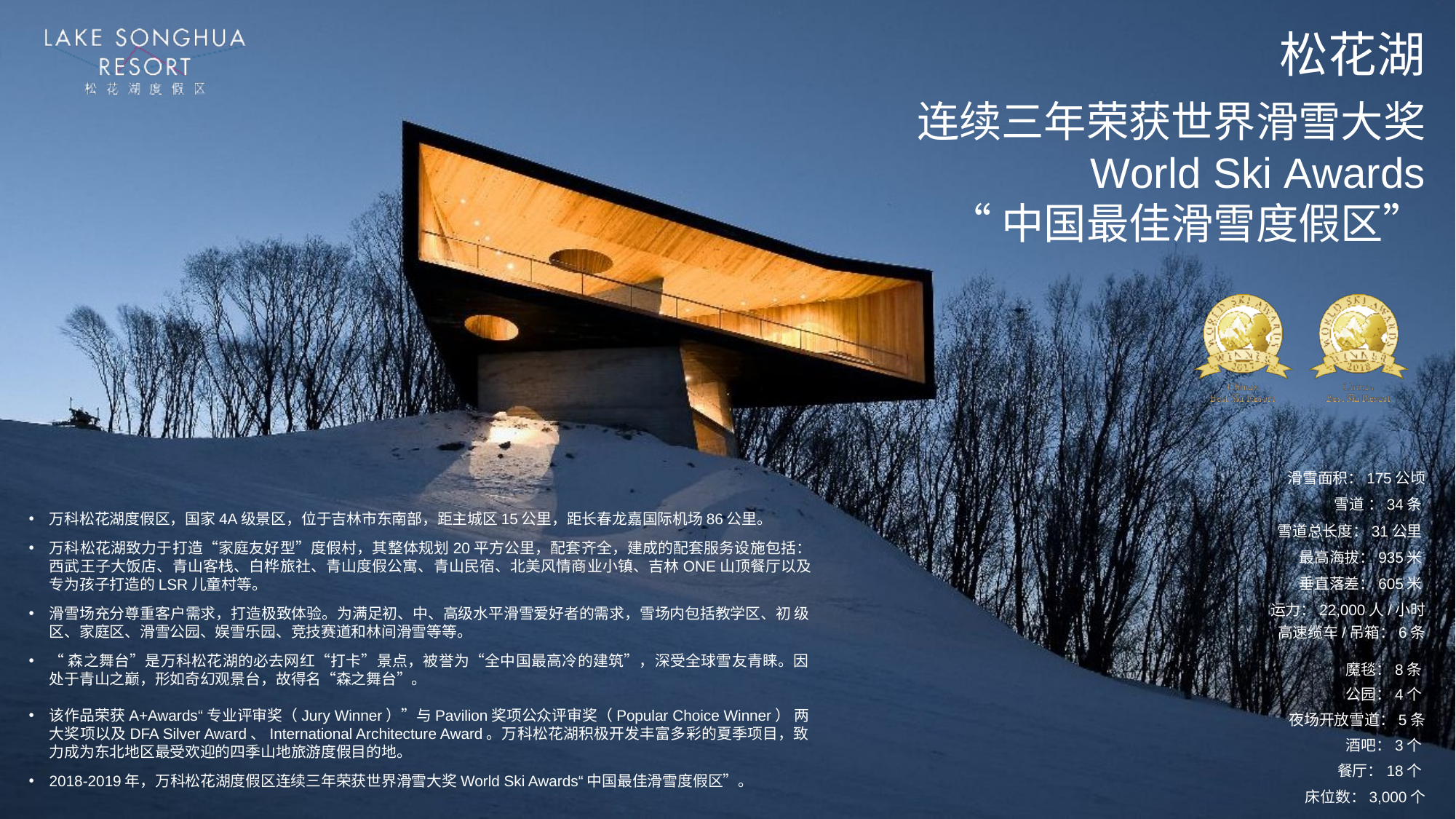

松花湖

连续三年荣获世界滑雪大奖
World Ski Awards
“中国最佳滑雪度假区”

滑雪面积：175公顷
雪道 ：34条
雪道总长度：31公里
最高海拔：935米
垂直落差：605米
运力：22,000人/小时
高速缆车/吊箱：6条
万科松花湖度假区，国家4A级景区，位于吉林市东南部，距主城区15公里，距长春龙嘉国际机场86公里。

万科松花湖致力于打造“家庭友好型”度假村，其整体规划20平方公里，配套齐全，建成的配套服务设施包括： 西武王子大饭店、青山客栈、白桦旅社、青山度假公寓、青山民宿、北美风情商业小镇、吉林ONE山顶餐厅以及 专为孩子打造的LSR儿童村等。

滑雪场充分尊重客户需求，打造极致体验。为满足初、中、高级水平滑雪爱好者的需求，雪场内包括教学区、初 级区、家庭区、滑雪公园、娱雪乐园、竞技赛道和林间滑雪等等。

“森之舞台”是万科松花湖的必去网红“打卡”景点，被誉为“全中国最高冷的建筑”，深受全球雪友青睐。因 处于青山之巅，形如奇幻观景台，故得名“森之舞台”。

该作品荣获A+Awards“专业评审奖（Jury Winner）”与Pavilion奖项公众评审奖（Popular Choice Winner） 两大奖项以及DFA Silver Award、International Architecture Award。万科松花湖积极开发丰富多彩的夏季项目，致力成为东北地区最受欢迎的四季山地旅游度假目的地。

2018-2019年，万科松花湖度假区连续三年荣获世界滑雪大奖World Ski Awards“中国最佳滑雪度假区”。
魔毯：8条
公园：4个
夜场开放雪道：5条
酒吧：3个
餐厅：18个
床位数：3,000个